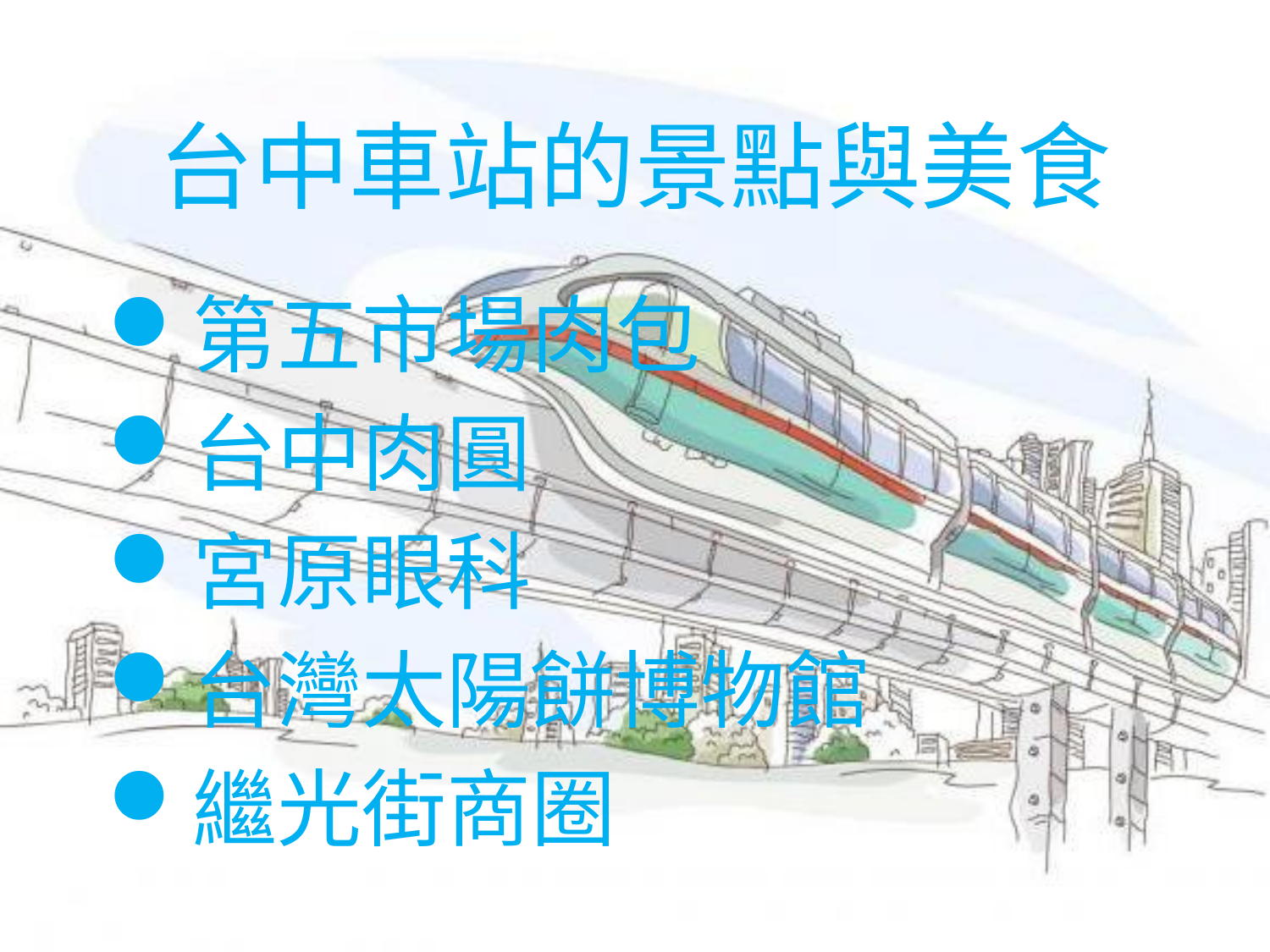

# 台中車站的景點與美食
第五市場肉包
台中肉圓
宮原眼科
台灣太陽餅博物館
繼光街商圈